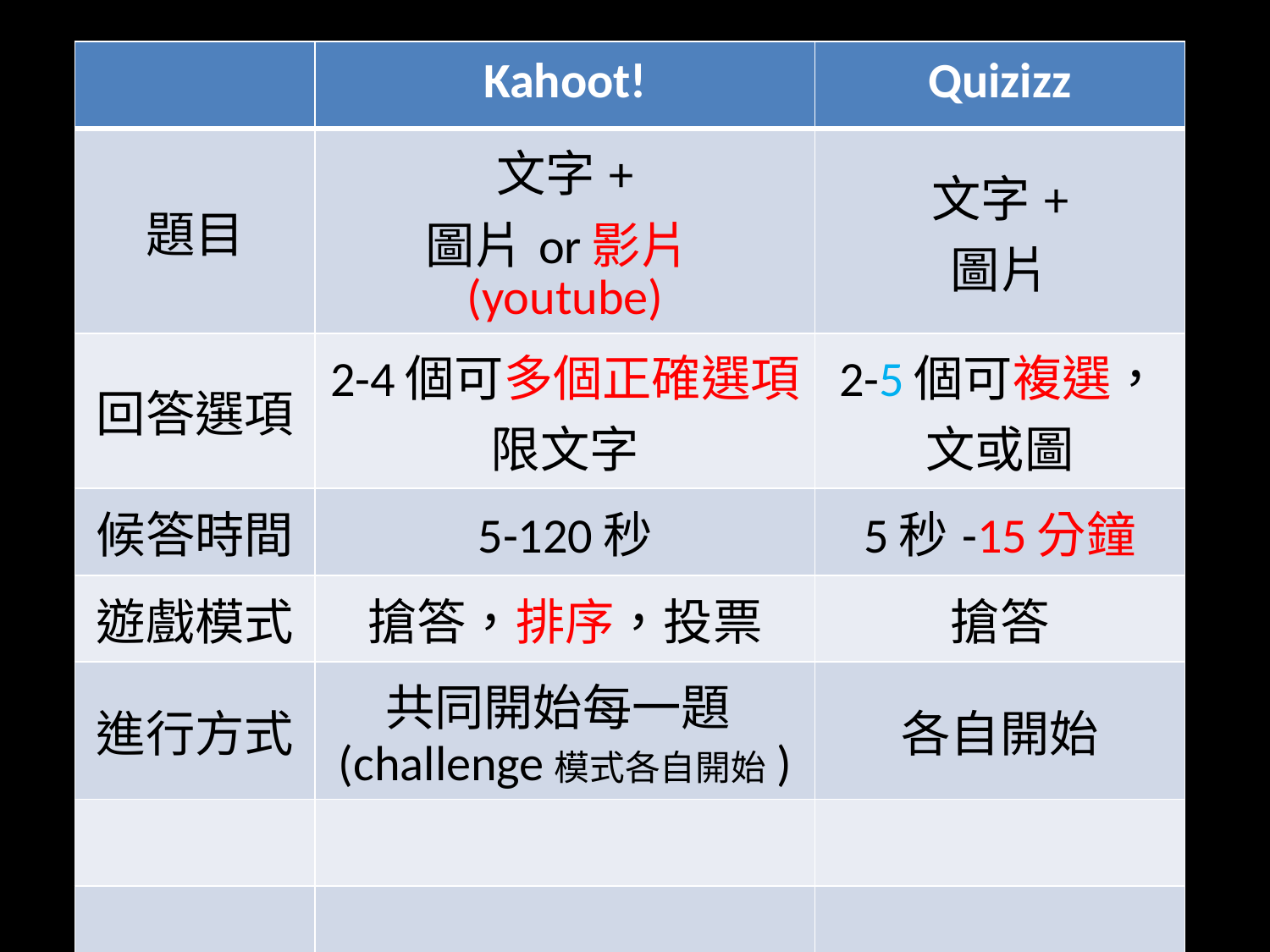

|  | Kahoot! | Quizizz |
| --- | --- | --- |
| 題目 | 文字+ 圖片or影片(youtube) | 文字+ 圖片 |
| 回答選項 | 2-4個可多個正確選項，限文字 | 2-5個可複選，文或圖 |
| 候答時間 | 5-120秒 | 5秒-15分鐘 |
| 遊戲模式 | 搶答，排序，投票 | 搶答 |
| 進行方式 | 共同開始每一題(challenge模式各自開始) | 各自開始 |
|  |  |  |
|  |  |  |
#